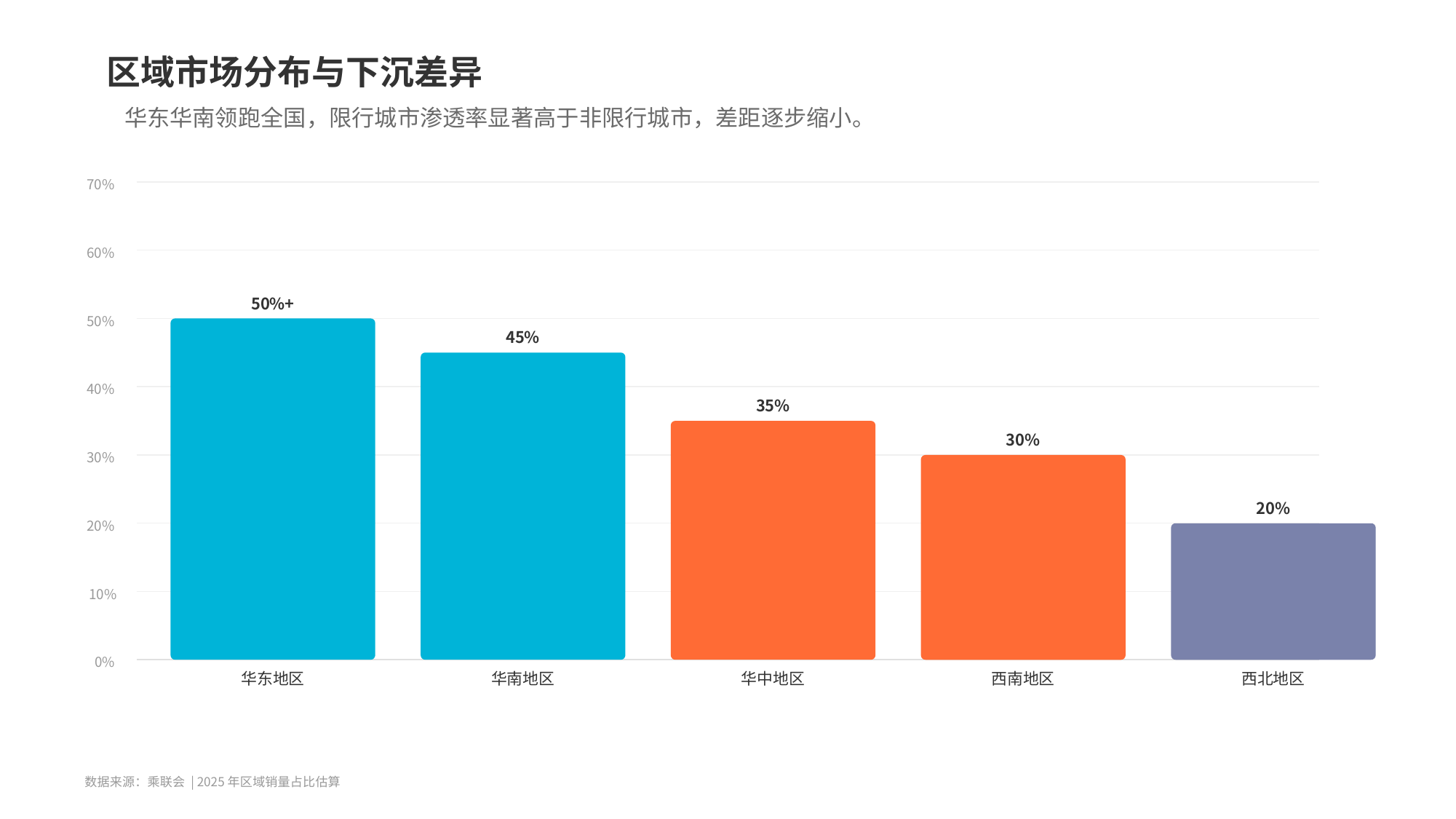

区域市场分布与下沉差异
华东华南领跑全国，限行城市渗透率显著高于非限行城市，差距逐步缩小。
70%

60%

50%+
50%

45%

40%

35%

30%
30%

20%
20%

10%

0%

华东地区
华南地区
华中地区
西南地区
西北地区
数据来源：乘联会 | 2025年区域销量占比估算